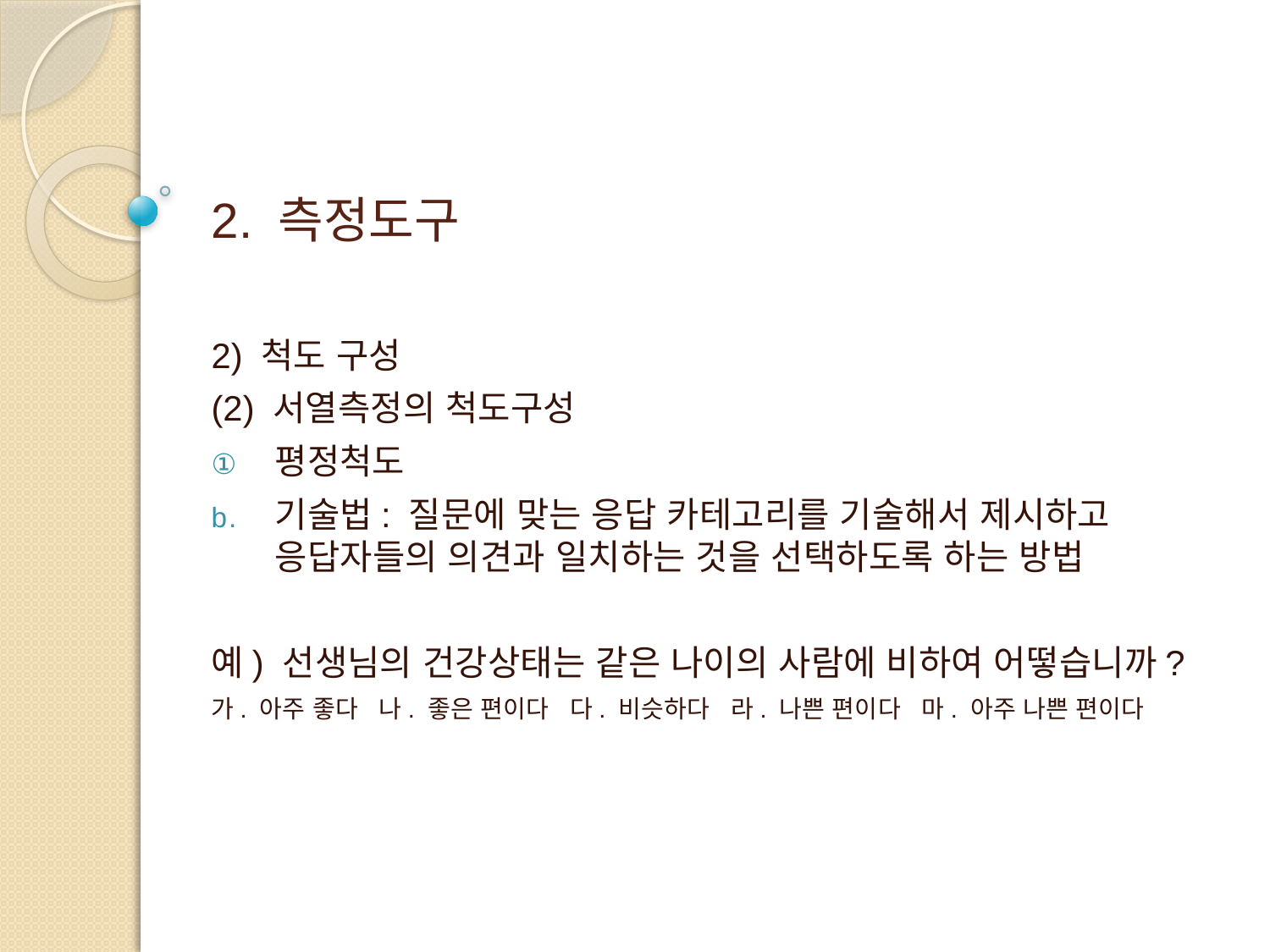

# 2. 측정도구
2) 척도 구성
(2) 서열측정의 척도구성
평정척도
기술법: 질문에 맞는 응답 카테고리를 기술해서 제시하고  응답자들의 의견과 일치하는 것을 선택하도록 하는 방법

예) 선생님의 건강상태는 같은 나이의 사람에 비하여 어떻습니까?
가. 아주 좋다   나. 좋은 편이다   다. 비슷하다   라. 나쁜 편이다   마. 아주 나쁜 편이다